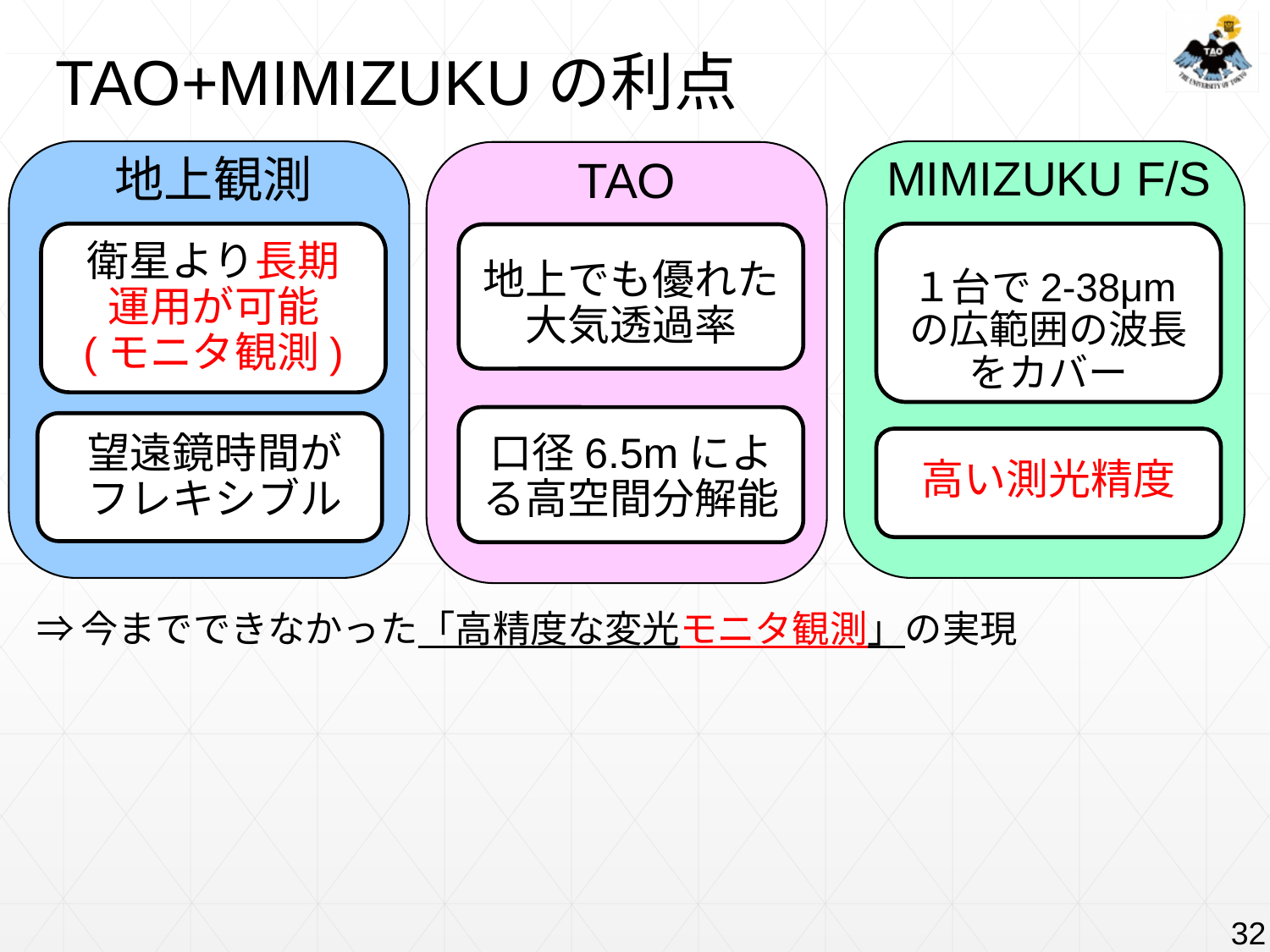

# TAO+MIMIZUKUの利点

地上観測
MIMIZUKU F/S
TAO

衛星より長期
運用が可能
(モニタ観測)
地上でも優れた大気透過率

１台で2-38μmの広範囲の波長をカバー

口径6.5mによる高空間分解能
望遠鏡時間が
フレキシブル

高い測光精度
⇒今までできなかった「高精度な変光モニタ観測」の実現